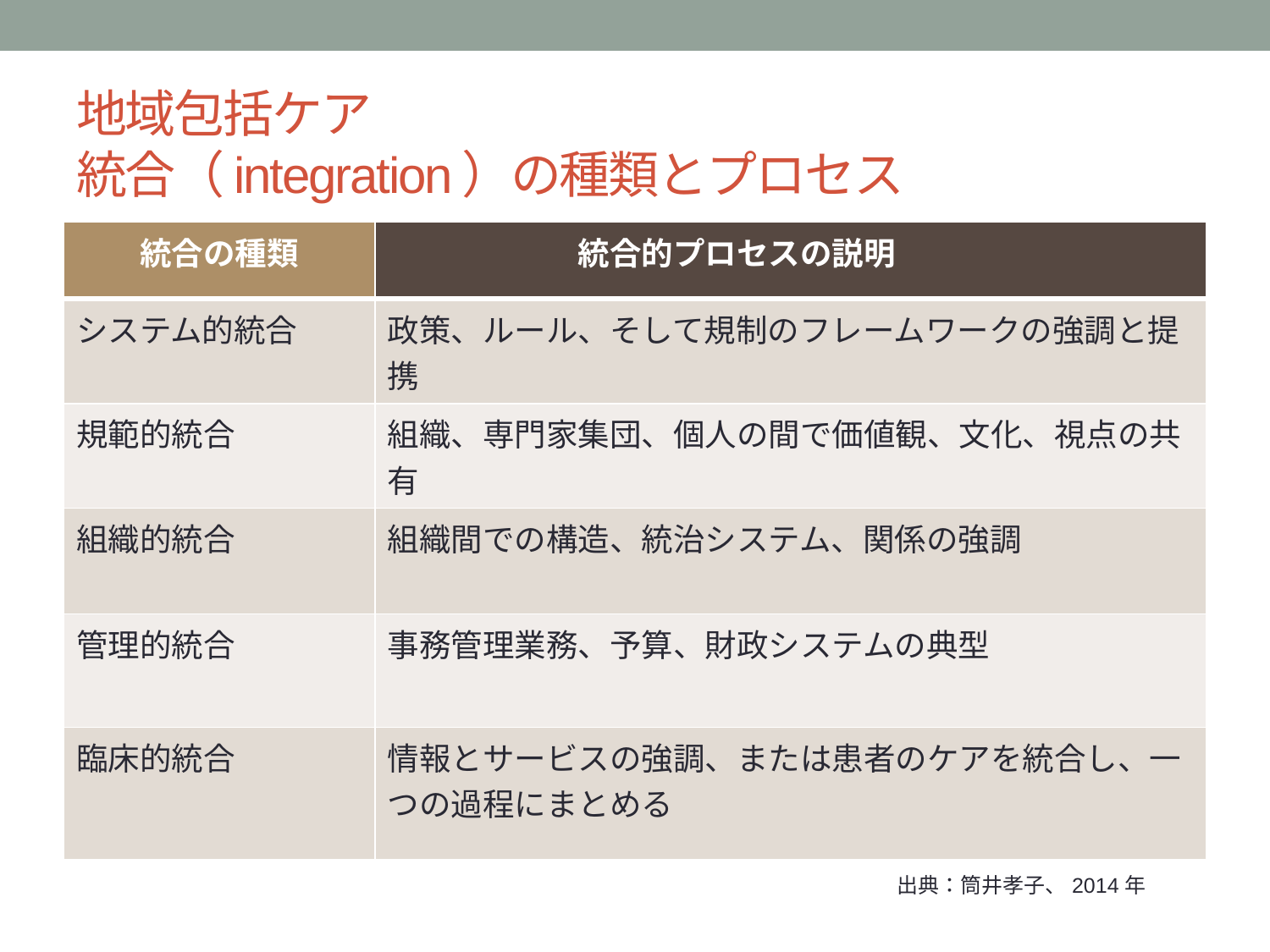

# 地域包括ケア 統合（integration）の種類とプロセス
| 統合の種類 | 統合的プロセスの説明 |
| --- | --- |
| システム的統合 | 政策、ルール、そして規制のフレームワークの強調と提携 |
| 規範的統合 | 組織、専門家集団、個人の間で価値観、文化、視点の共有 |
| 組織的統合 | 組織間での構造、統治システム、関係の強調 |
| 管理的統合 | 事務管理業務、予算、財政システムの典型 |
| 臨床的統合 | 情報とサービスの強調、または患者のケアを統合し、一つの過程にまとめる |
出典：筒井孝子、2014年